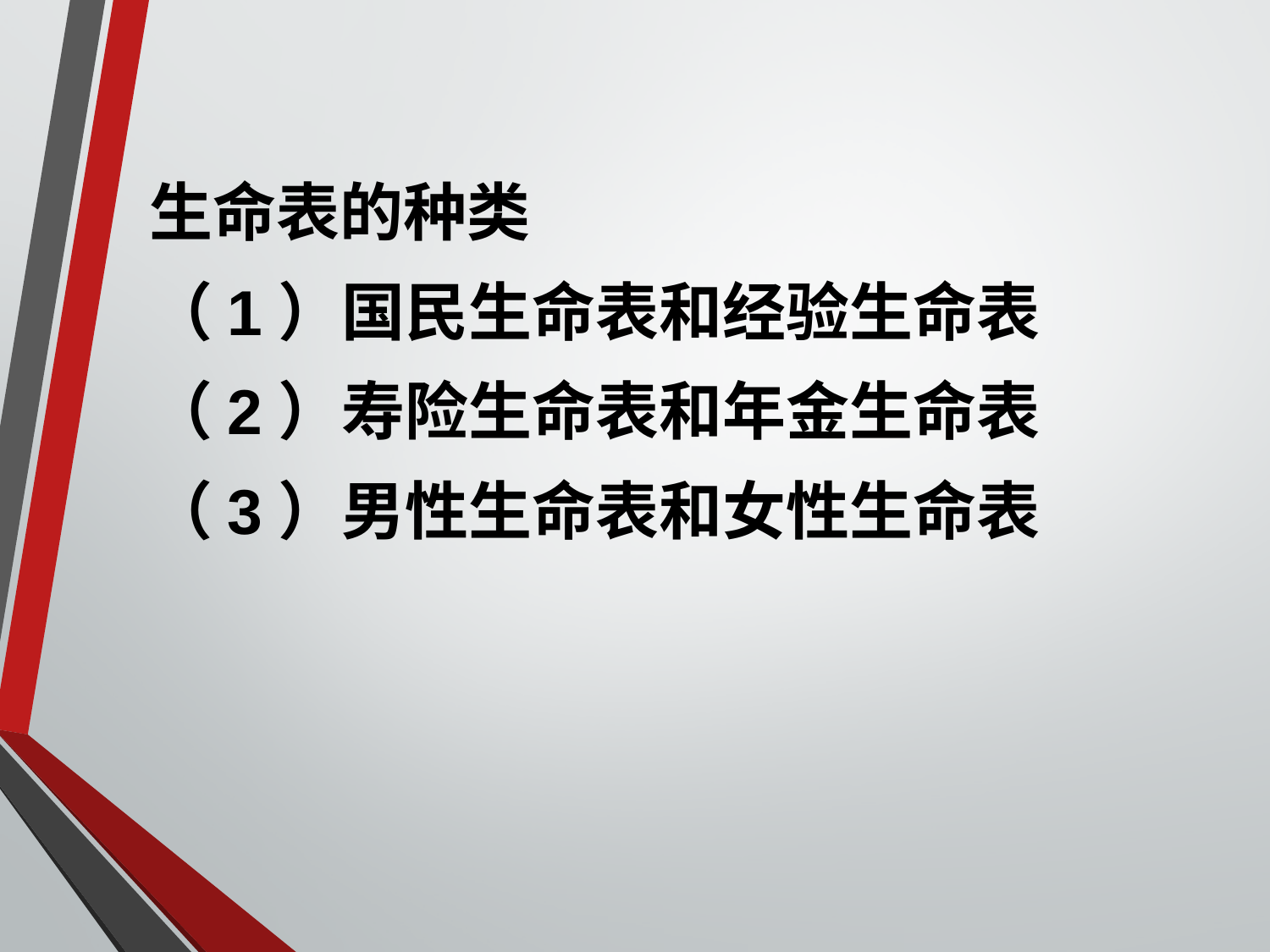

生命表的种类
（1）国民生命表和经验生命表
（2）寿险生命表和年金生命表
（3）男性生命表和女性生命表